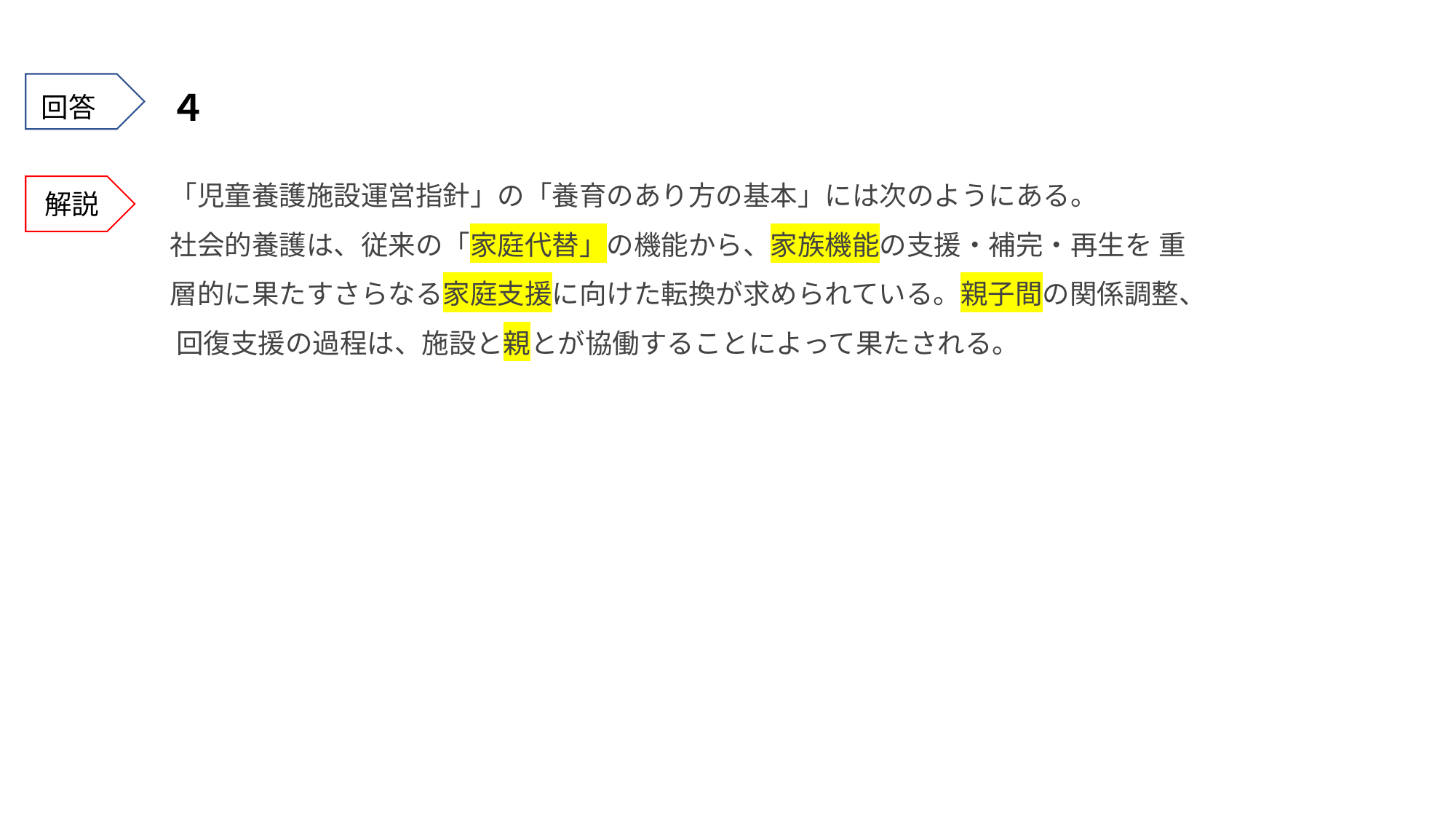

４
回答
「児童養護施設運営指針」の「養育のあり方の基本」には次のようにある。
社会的養護は、従来の「家庭代替」の機能から、家族機能の支援・補完・再生を 重層的に果たすさらなる家庭支援に向けた転換が求められている。親子間の関係調整、 回復支援の過程は、施設と親とが協働することによって果たされる。

解説